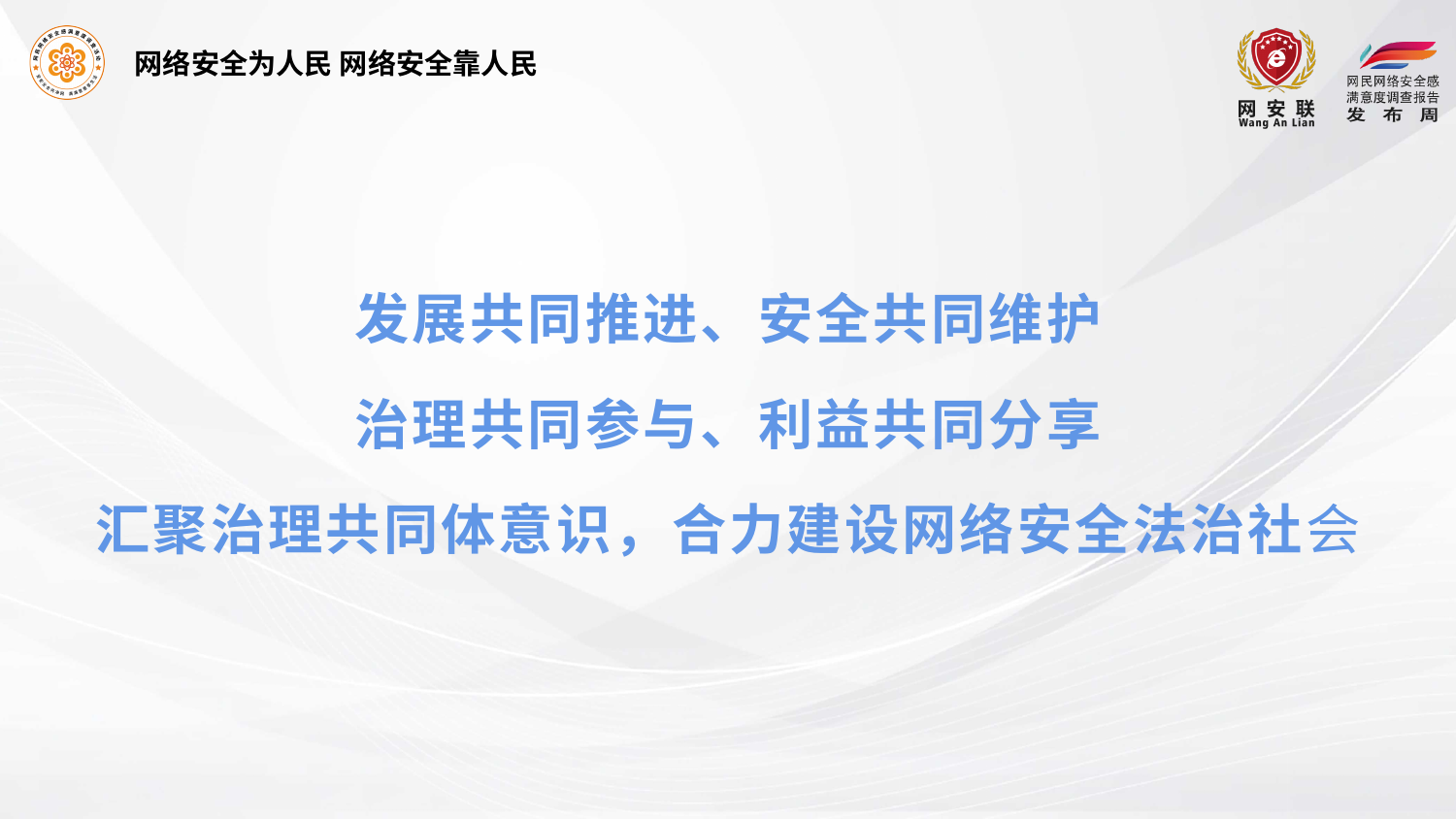

发展共同推进、安全共同维护
治理共同参与、利益共同分享
汇聚治理共同体意识，合力建设网络安全法治社会